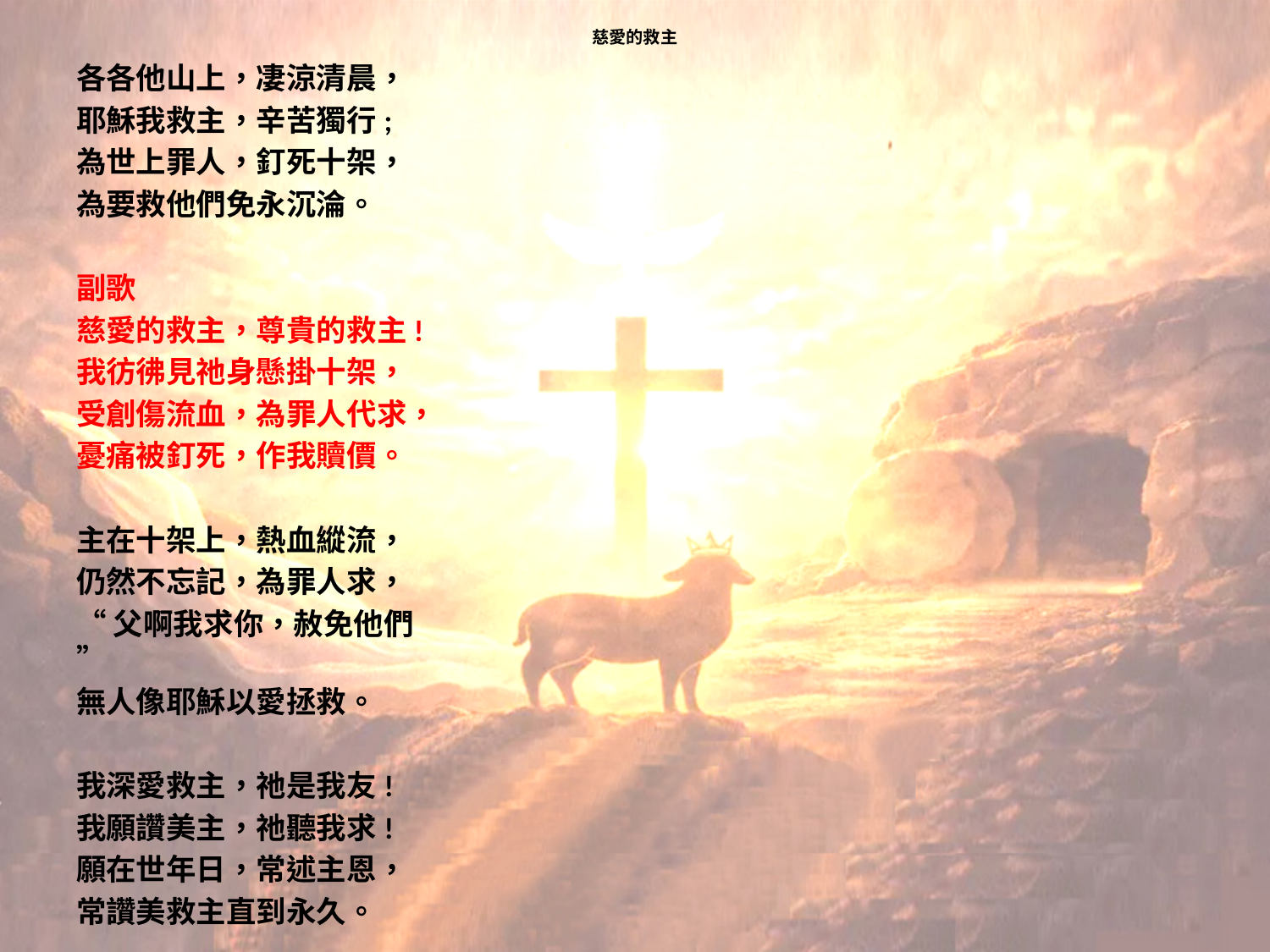

# 慈愛的救主
各各他山上，凄涼清晨，
耶穌我救主，辛苦獨行;
為世上罪人，釘死十架，
為要救他們免永沉淪。

副歌
慈愛的救主，尊貴的救主!
我彷彿見祂身懸掛十架，
受創傷流血，為罪人代求，
憂痛被釘死，作我贖價。

主在十架上，熱血縱流，
仍然不忘記，為罪人求，
“父啊我求你，赦免他們”
無人像耶穌以愛拯救。

我深愛救主，祂是我友!
我願讚美主，祂聽我求!
願在世年日，常述主恩，
常讚美救主直到永久。